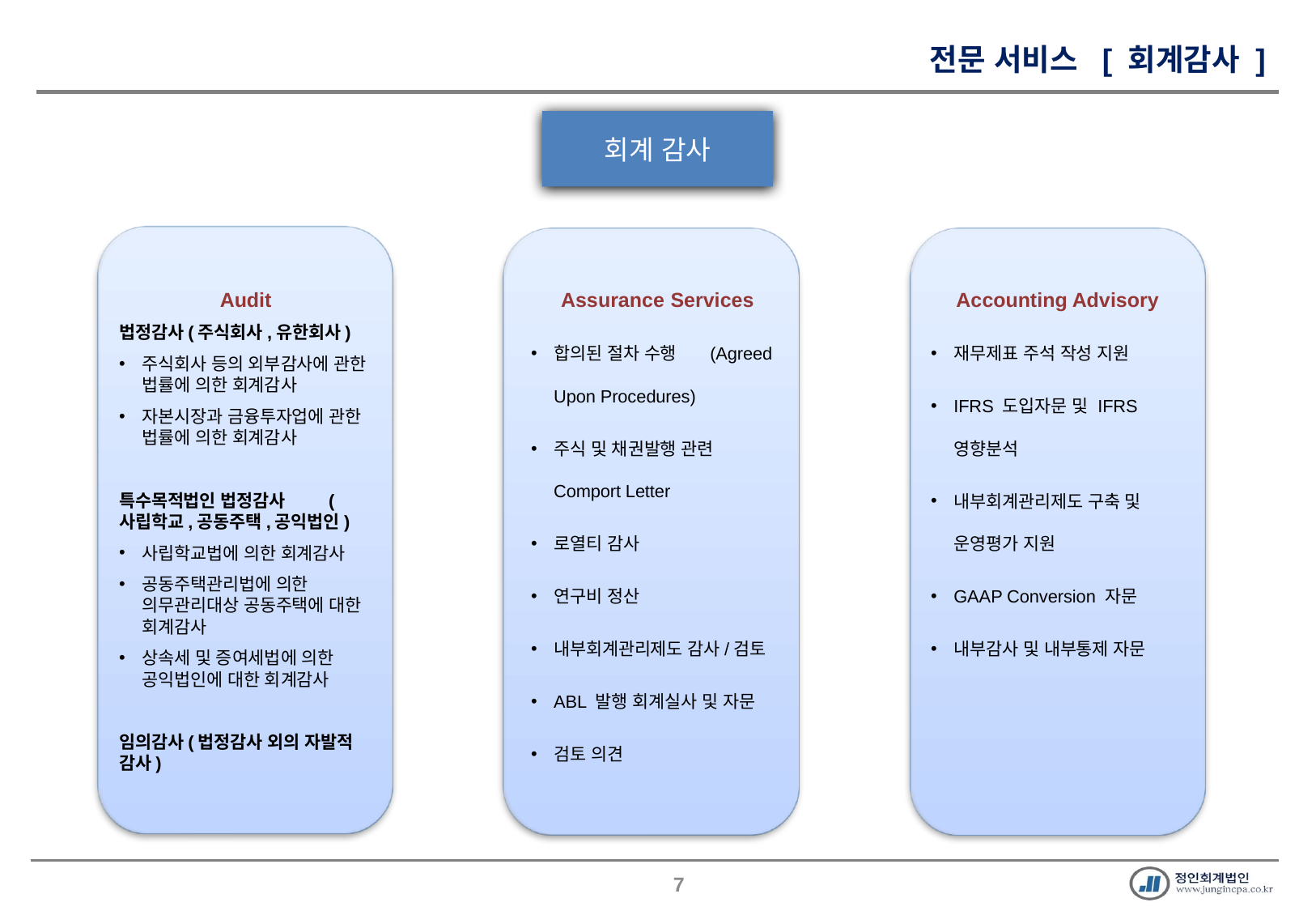

전문 서비스  [ 회계감사 ]
회계 감사

Audit
법정감사(주식회사,유한회사)
주식회사 등의 외부감사에 관한 법률에 의한 회계감사
자본시장과 금융투자업에 관한 법률에 의한 회계감사

특수목적법인 법정감사        (사립학교,공동주택,공익법인)
사립학교법에 의한 회계감사
공동주택관리법에 의한 의무관리대상 공동주택에 대한 회계감사
상속세 및 증여세법에 의한 공익법인에 대한 회계감사

임의감사(법정감사 외의 자발적 감사)

Assurance Services
합의된 절차 수행      (Agreed Upon Procedures)
주식 및 채권발행 관련 Comport Letter
로열티 감사
연구비 정산
내부회계관리제도 감사/검토
ABL 발행 회계실사 및 자문
검토 의견
Accounting Advisory
재무제표 주석 작성 지원
IFRS 도입자문 및 IFRS 영향분석
내부회계관리제도 구축 및 운영평가 지원
GAAP Conversion 자문
내부감사 및 내부통제 자문
7